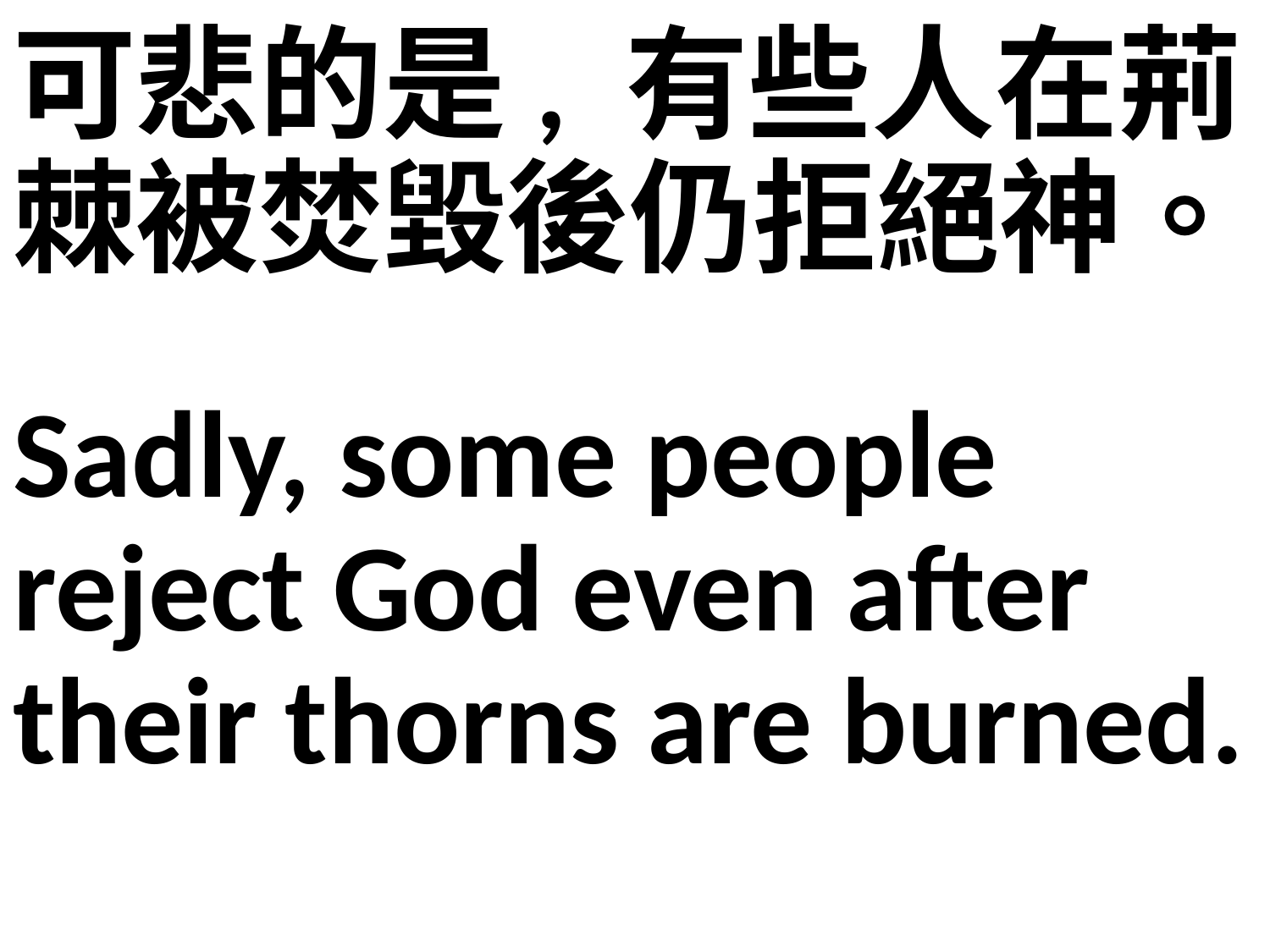

可悲的是, 有些人在荊棘被焚毀後仍拒絕神。

Sadly, some people reject God even after their thorns are burned.